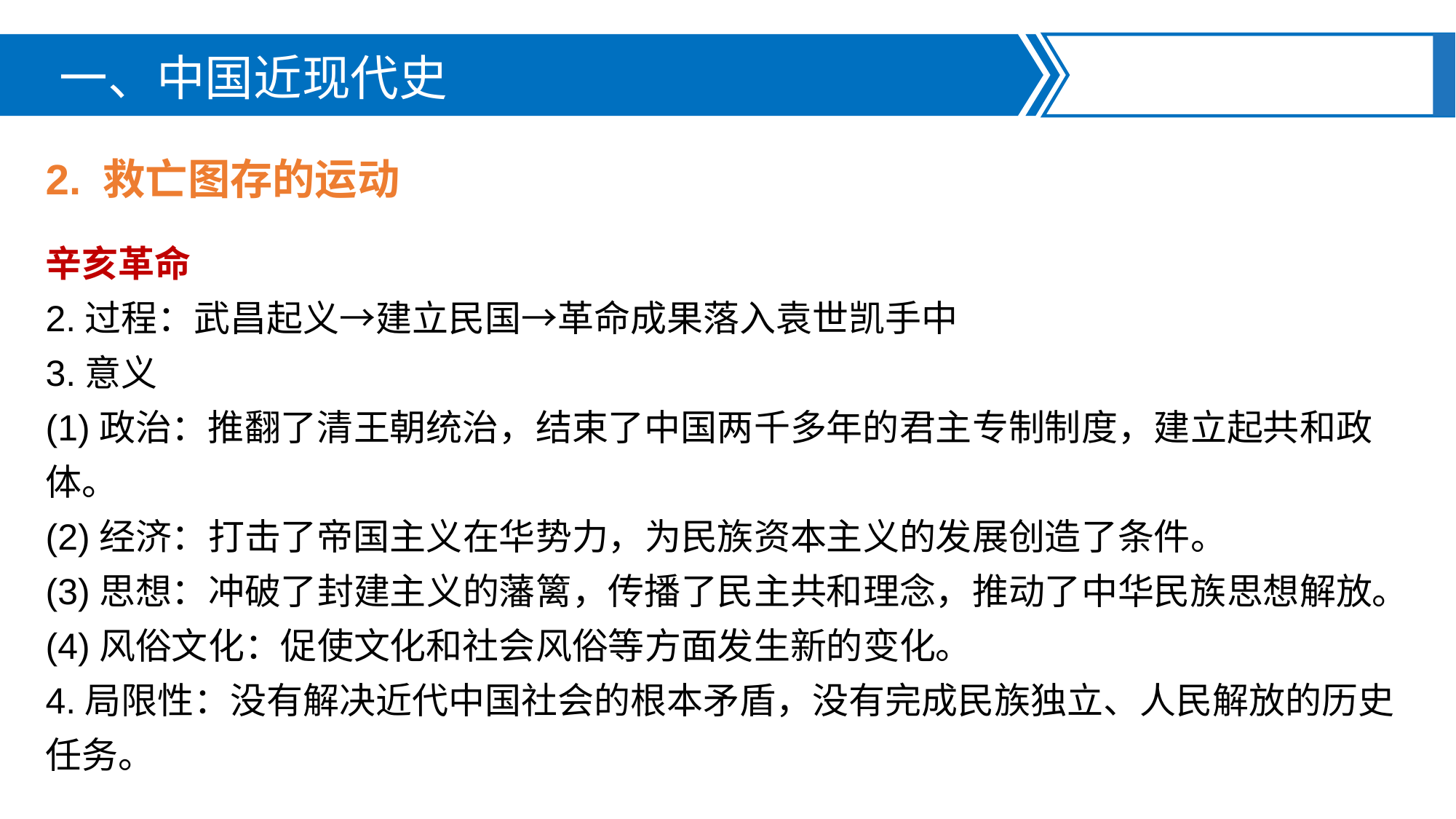

一、中国近现代史
2. 救亡图存的运动
辛亥革命
2.过程：武昌起义→建立民国→革命成果落入袁世凯手中
3.意义
(1)政治：推翻了清王朝统治，结束了中国两千多年的君主专制制度，建立起共和政体。
(2)经济：打击了帝国主义在华势力，为民族资本主义的发展创造了条件。
(3)思想：冲破了封建主义的藩篱，传播了民主共和理念，推动了中华民族思想解放。
(4)风俗文化：促使文化和社会风俗等方面发生新的变化。
4.局限性：没有解决近代中国社会的根本矛盾，没有完成民族独立、人民解放的历史任务。